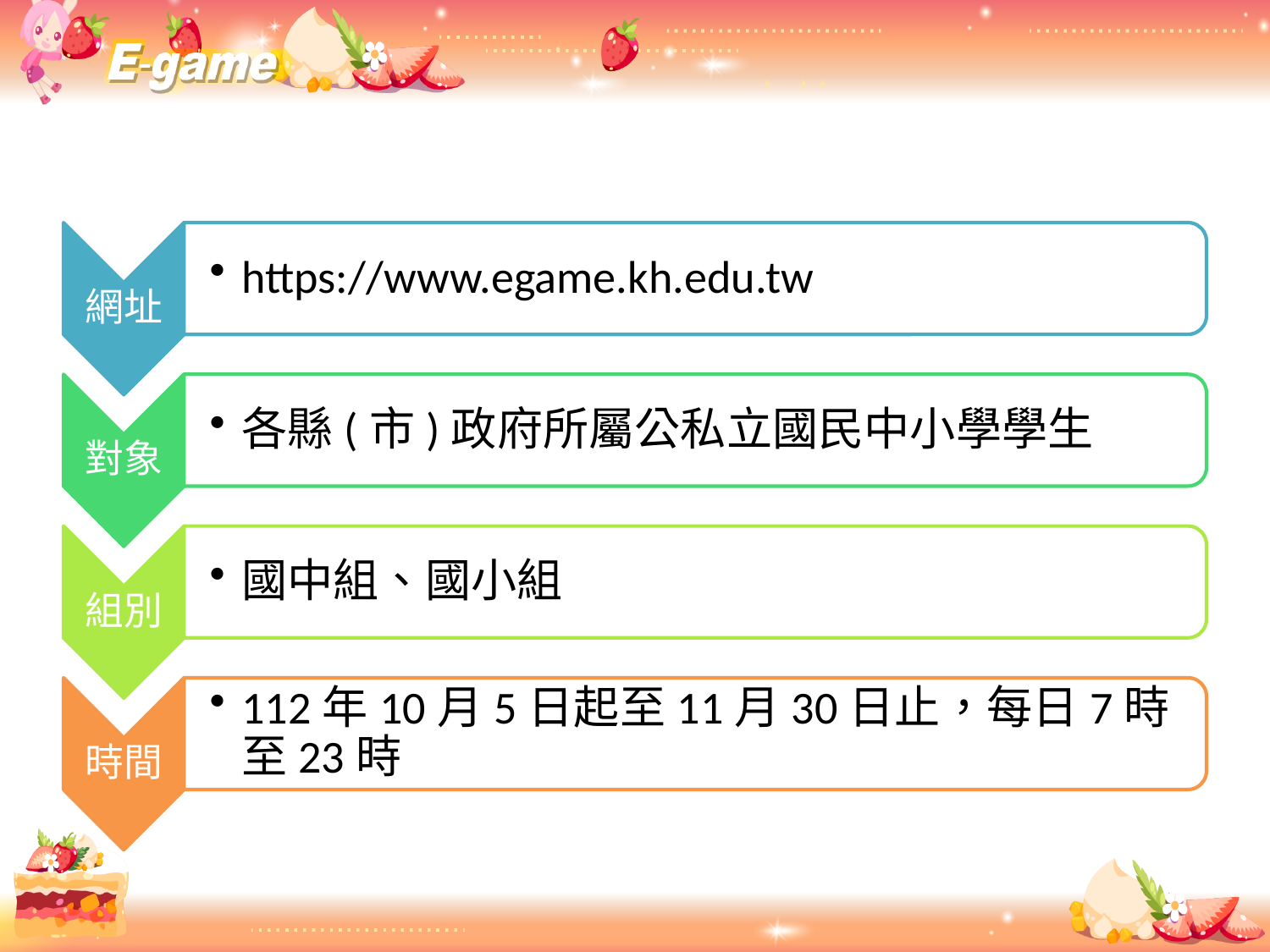

#
網址
https://www.egame.kh.edu.tw
對象
各縣(市)政府所屬公私立國民中小學學生
組別
國中組、國小組
時間
112年10月5日起至11月30日止，每日7時至23時